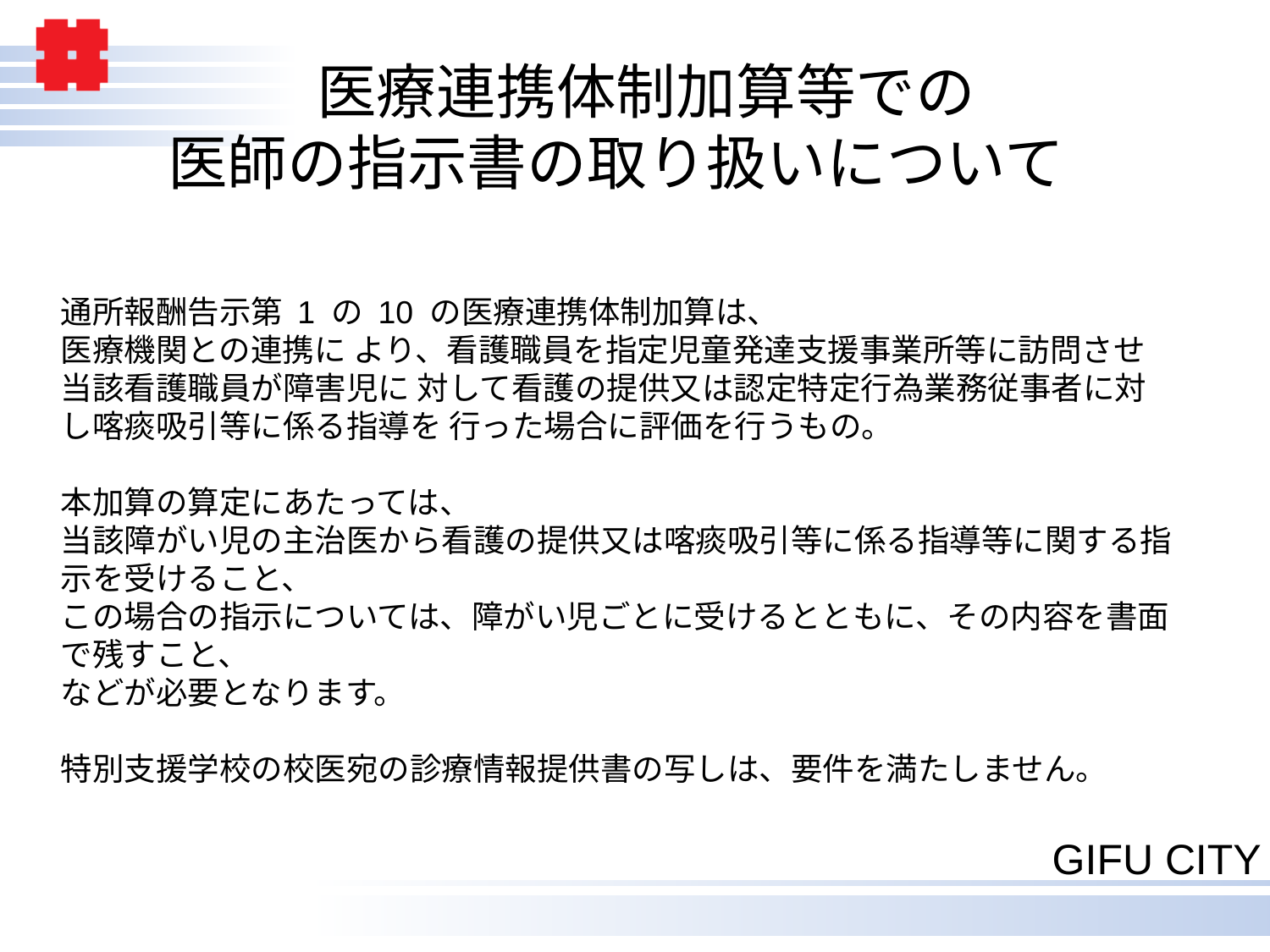

# 医療連携体制加算等での 医師の指示書の取り扱いについて
通所報酬告示第 1 の 10 の医療連携体制加算は、
医療機関との連携に より、看護職員を指定児童発達支援事業所等に訪問させ当該看護職員が障害児に 対して看護の提供又は認定特定行為業務従事者に対し喀痰吸引等に係る指導を 行った場合に評価を行うもの。

本加算の算定にあたっては、
当該障がい児の主治医から看護の提供又は喀痰吸引等に係る指導等に関する指示を受けること、
この場合の指示については、障がい児ごとに受けるとともに、その内容を書面で残すこと、
などが必要となります。

特別支援学校の校医宛の診療情報提供書の写しは、要件を満たしません。